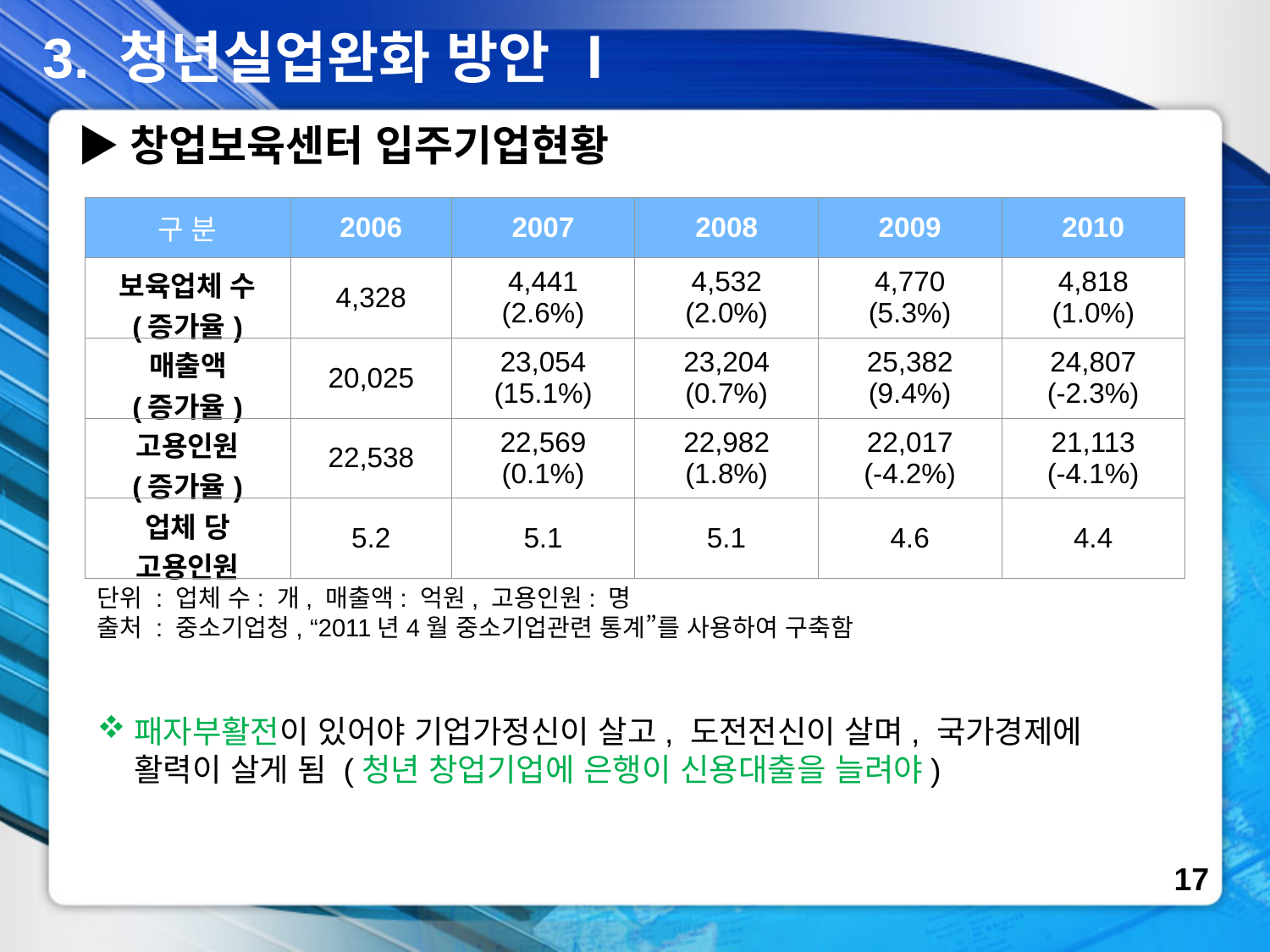

3. 청년실업완화 방안 Ⅰ
▶창업보육센터 입주기업현황
| 구 분 | 2006 | 2007 | 2008 | 2009 | 2010 |
| --- | --- | --- | --- | --- | --- |
| 보육업체 수 (증가율) | 4,328 | 4,441 (2.6%) | 4,532 (2.0%) | 4,770 (5.3%) | 4,818 (1.0%) |
| 매출액 (증가율) | 20,025 | 23,054 (15.1%) | 23,204 (0.7%) | 25,382 (9.4%) | 24,807 (-2.3%) |
| 고용인원 (증가율) | 22,538 | 22,569 (0.1%) | 22,982 (1.8%) | 22,017 (-4.2%) | 21,113 (-4.1%) |
| 업체 당 고용인원 | 5.2 | 5.1 | 5.1 | 4.6 | 4.4 |
단위 : 업체 수: 개, 매출액: 억원, 고용인원: 명
출처 : 중소기업청, “2011년4월 중소기업관련 통계”를 사용하여 구축함
패자부활전이 있어야 기업가정신이 살고, 도전전신이 살며, 국가경제에 활력이 살게 됨 (청년 창업기업에 은행이 신용대출을 늘려야)
17